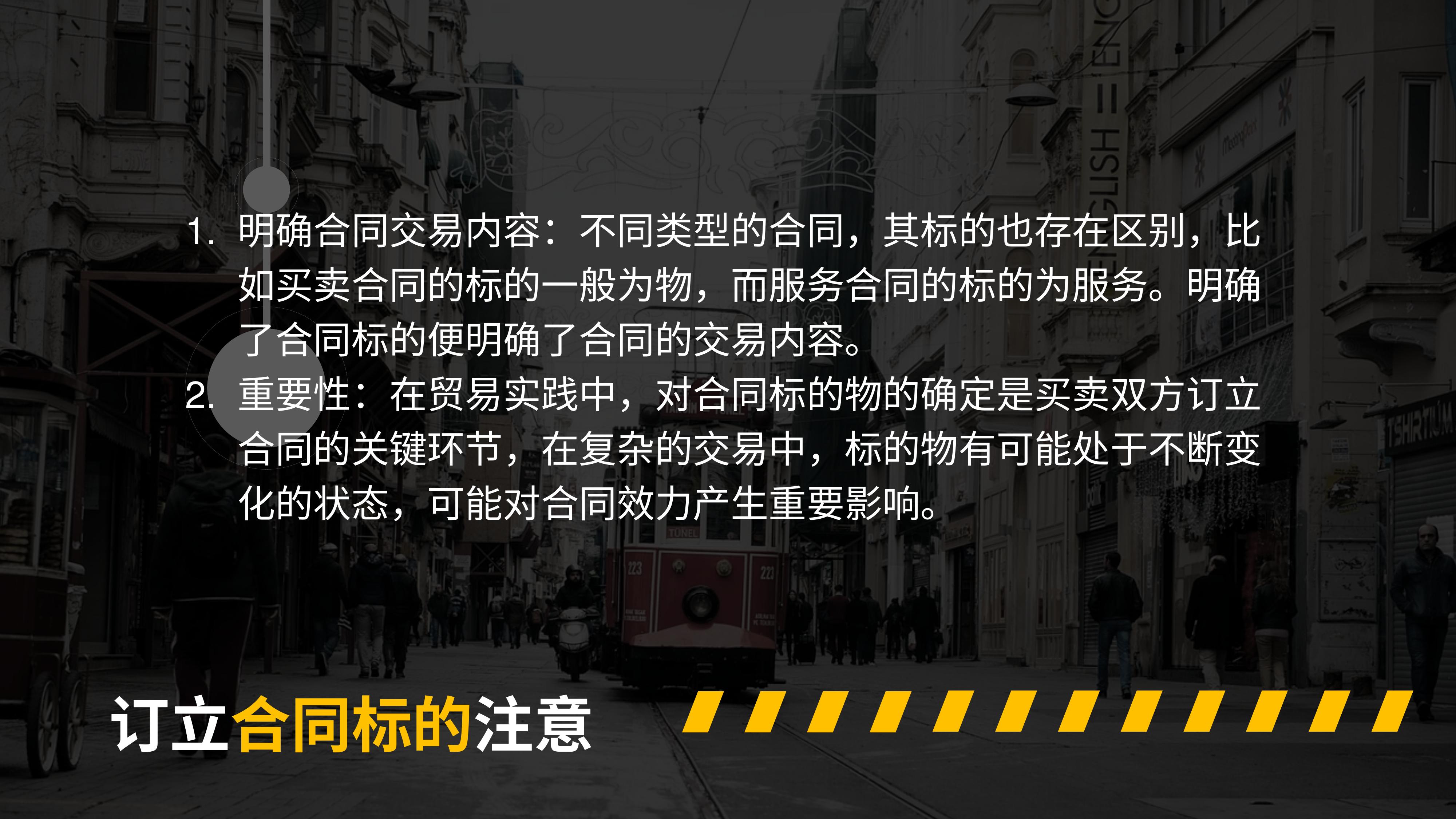

明确合同交易内容：不同类型的合同，其标的也存在区别，比如买卖合同的标的一般为物，而服务合同的标的为服务。明确了合同标的便明确了合同的交易内容。
重要性：在贸易实践中，对合同标的物的确定是买卖双方订立合同的关键环节，在复杂的交易中，标的物有可能处于不断变化的状态，可能对合同效力产生重要影响。

订立合同标的注意